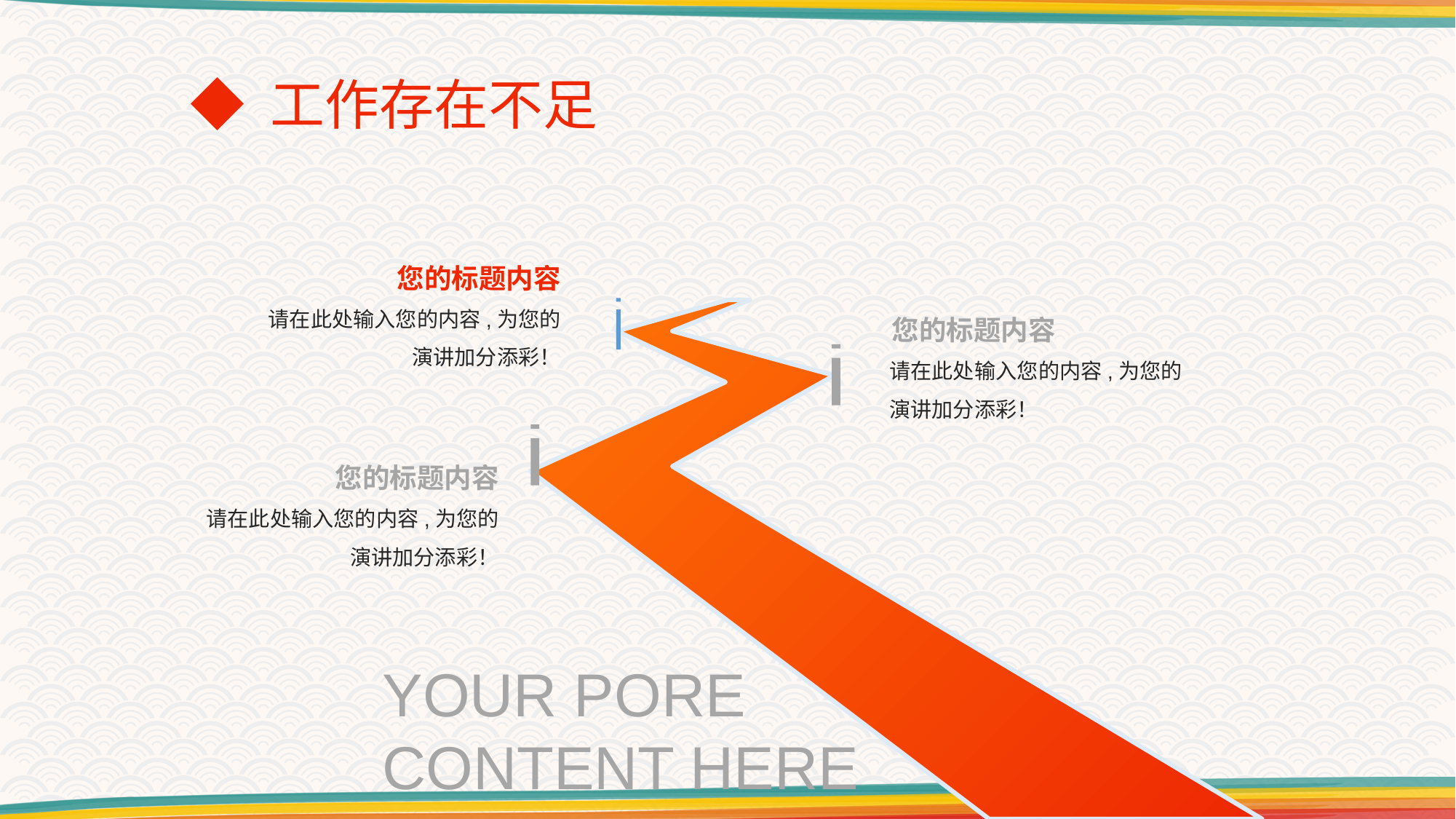

◆ 工作存在不足
您的标题内容
请在此处输入您的内容,为您的演讲加分添彩！
您的标题内容

请在此处输入您的内容,为您的演讲加分添彩！

您的标题内容
请在此处输入您的内容,为您的演讲加分添彩！
YOUR PORE
CONTENT HERE